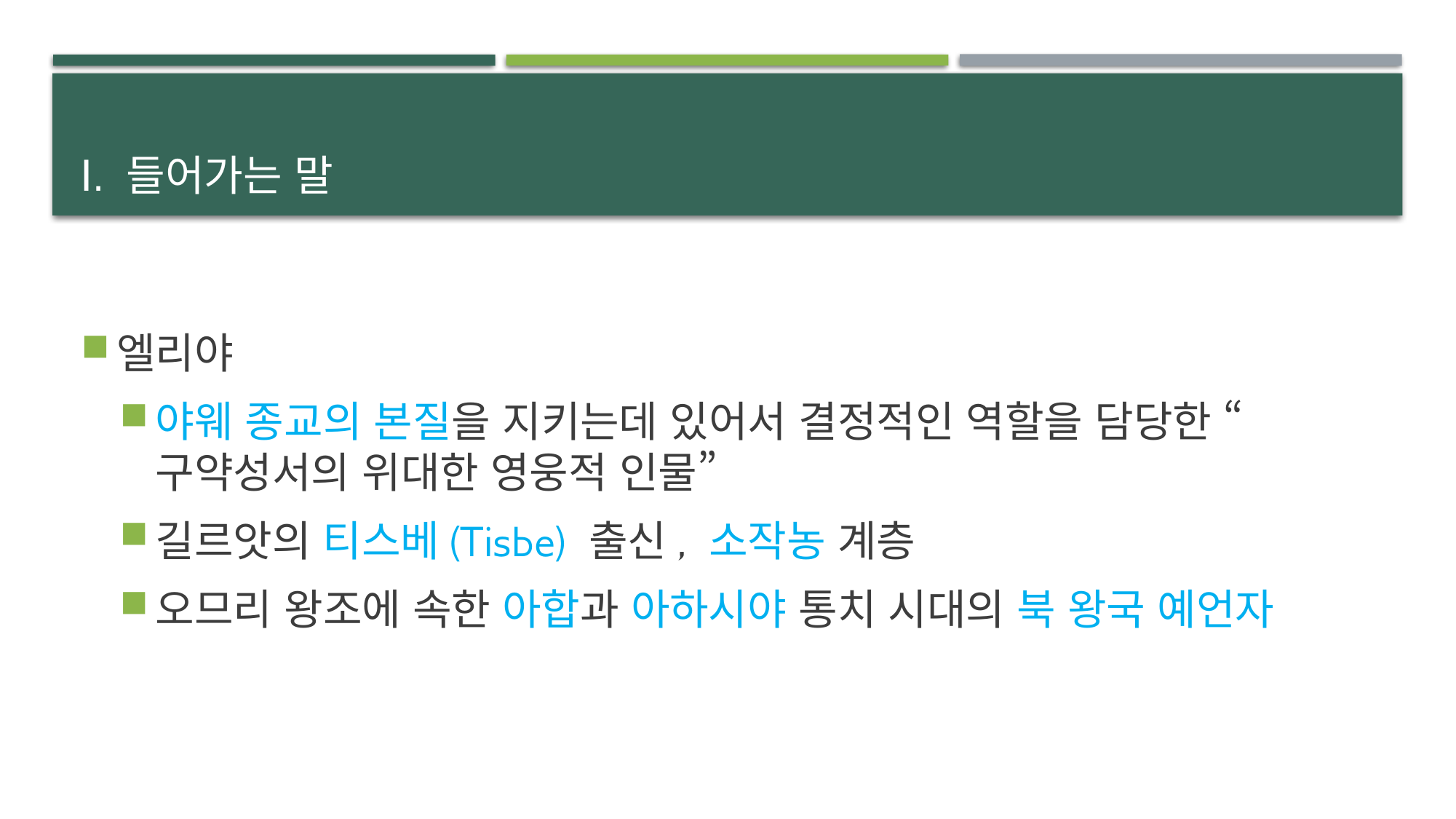

# Ⅰ. 들어가는 말
엘리야
야웨 종교의 본질을 지키는데 있어서 결정적인 역할을 담당한 “구약성서의 위대한 영웅적 인물”
길르앗의 티스베(Tisbe) 출신, 소작농 계층
오므리 왕조에 속한 아합과 아하시야 통치 시대의 북 왕국 예언자